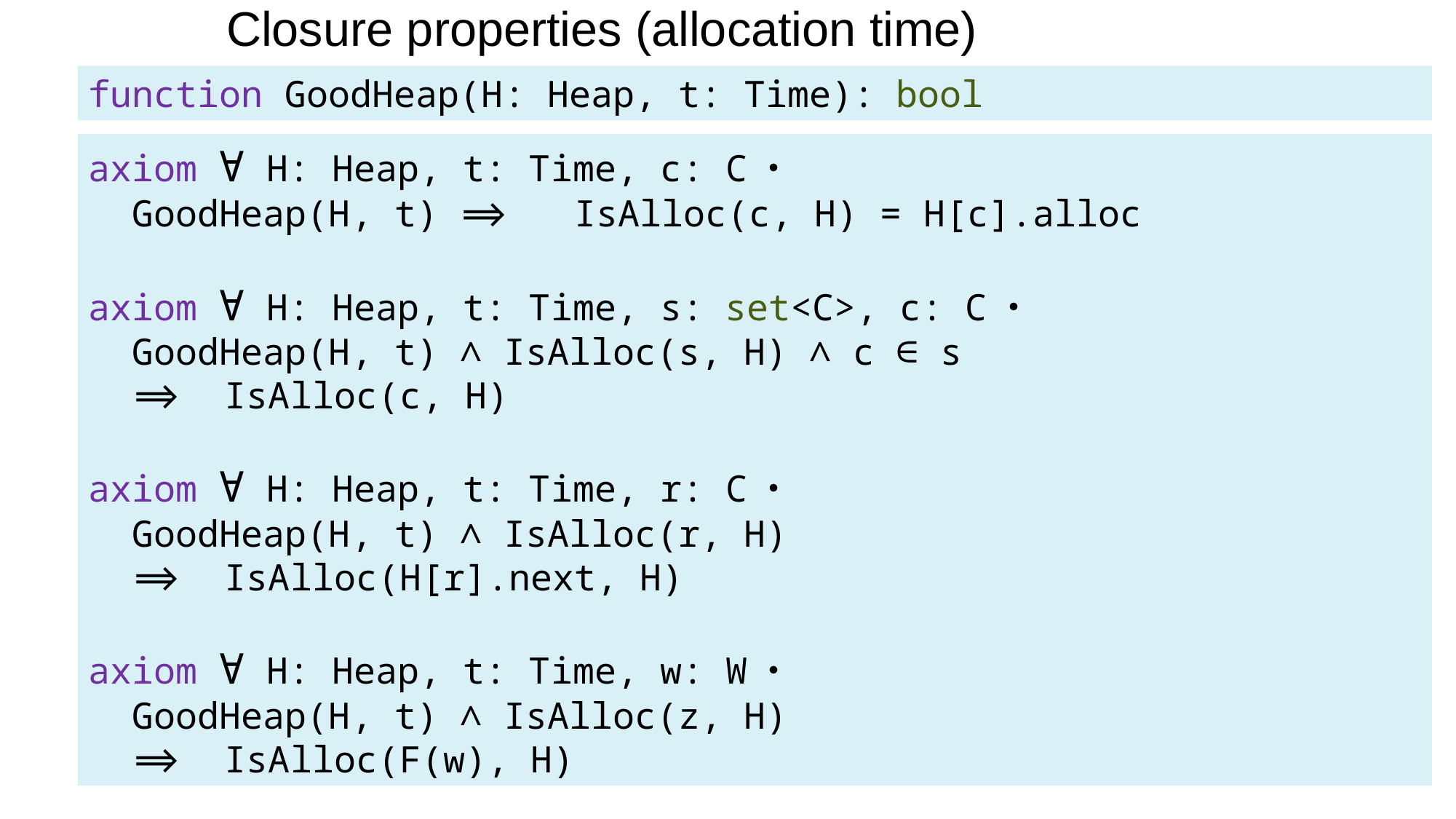

Closure properties (allocation time)
function GoodHeap(H: Heap, t: Time): bool
axiom ∀ H: Heap, t: Time, c: C・
  GoodHeap(H, t) ⟹   IsAlloc(c, H) = H[c].alloc

axiom ∀ H: Heap, t: Time, s: set<C>, c: C・
  GoodHeap(H, t) ∧ IsAlloc(s, H) ∧ c ∈ s
  ⟹  IsAlloc(c, H)

axiom ∀ H: Heap, t: Time, r: C・
  GoodHeap(H, t) ∧ IsAlloc(r, H)
  ⟹  IsAlloc(H[r].next, H)

axiom ∀ H: Heap, t: Time, w: W・
  GoodHeap(H, t) ∧ IsAlloc(z, H)
  ⟹  IsAlloc(F(w), H)